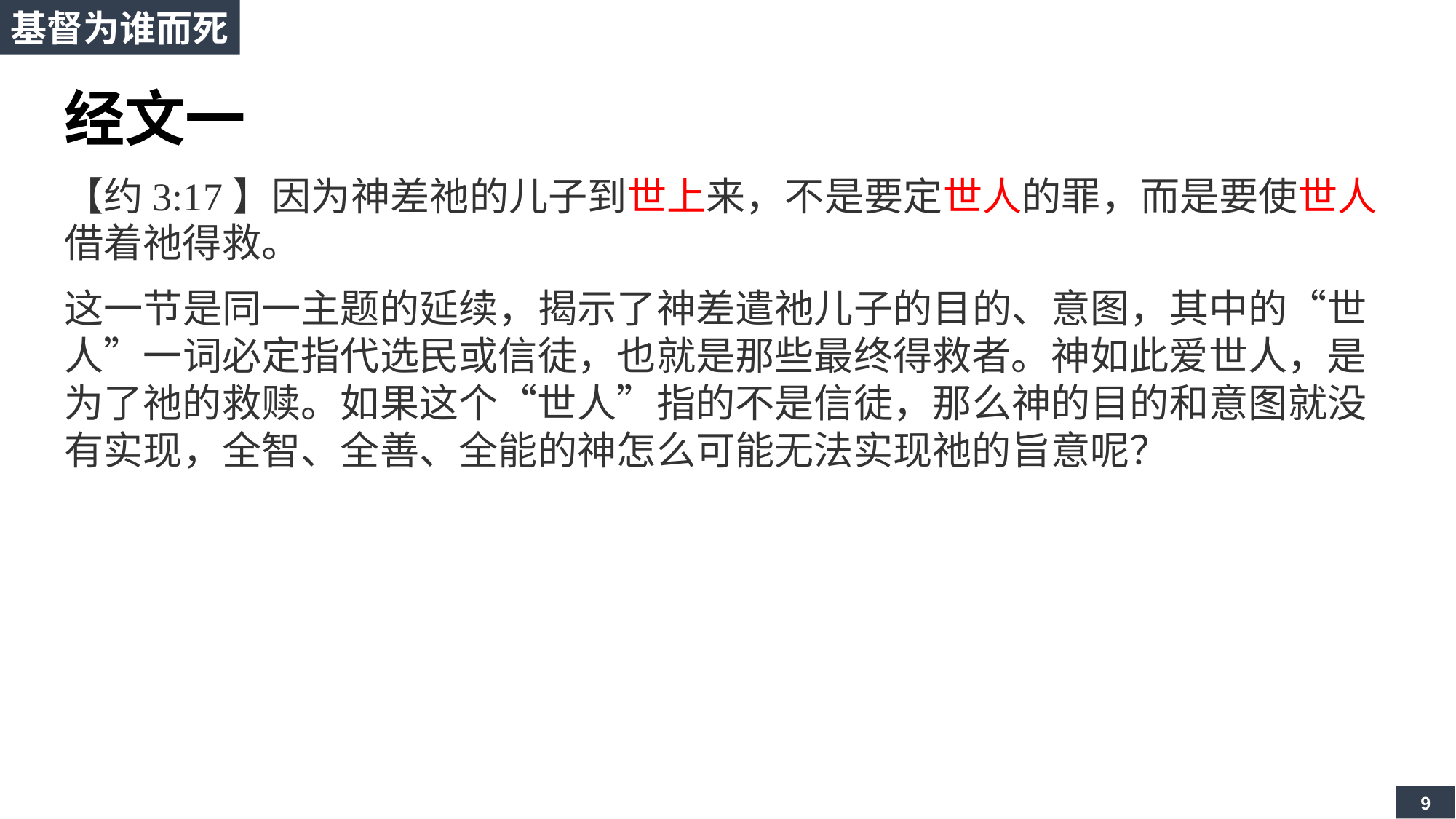

基督为谁而死
经文一
【约3:17】因为神差祂的儿子到世上来，不是要定世人的罪，而是要使世人借着祂得救。
这一节是同一主题的延续，揭示了神差遣祂儿子的目的、意图，其中的“世人”一词必定指代选民或信徒，也就是那些最终得救者。神如此爱世人，是为了祂的救赎。如果这个“世人”指的不是信徒，那么神的目的和意图就没有实现，全智、全善、全能的神怎么可能无法实现祂的旨意呢？
9